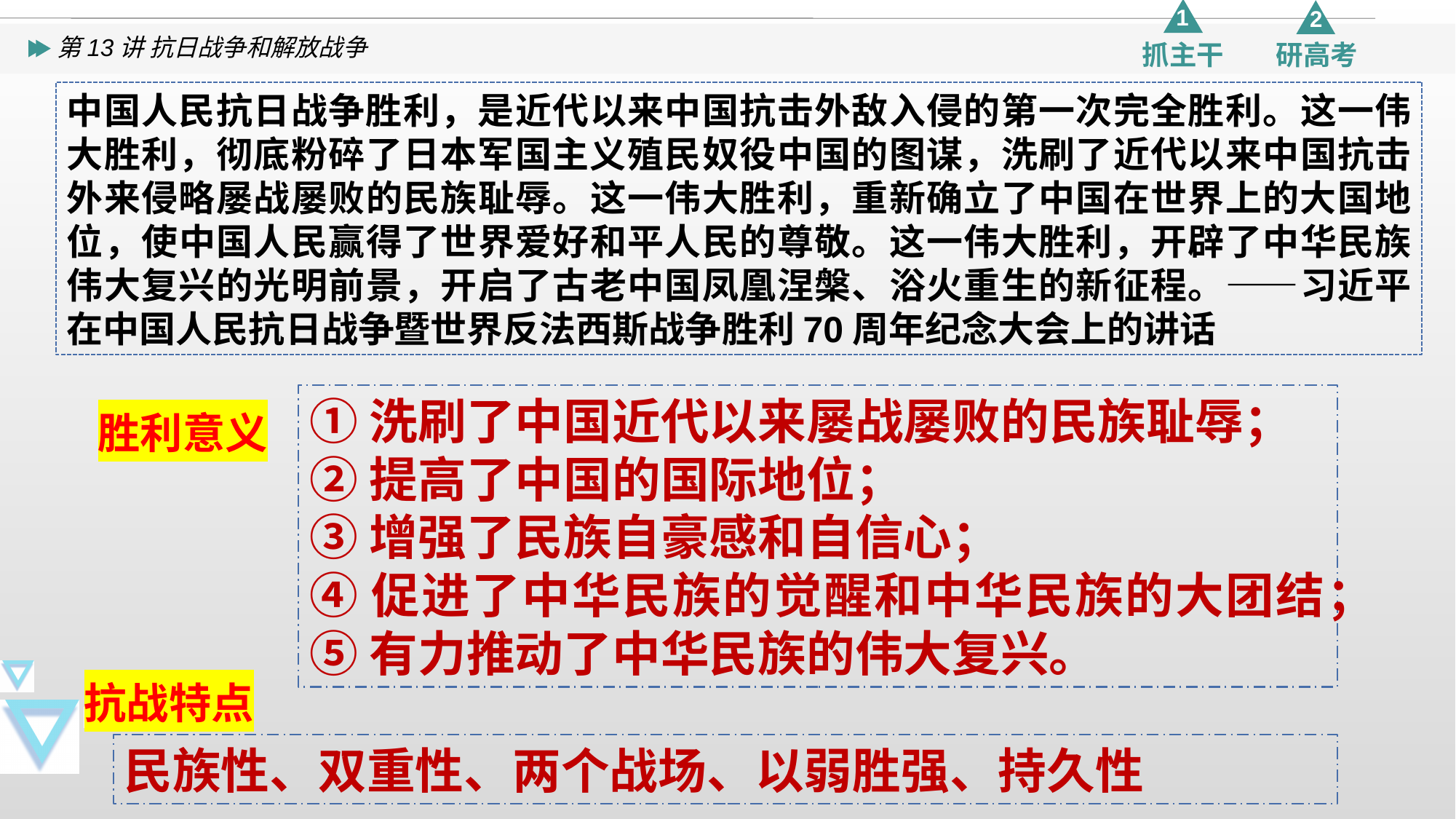

中国人民抗日战争胜利，是近代以来中国抗击外敌入侵的第一次完全胜利。这一伟大胜利，彻底粉碎了日本军国主义殖民奴役中国的图谋，洗刷了近代以来中国抗击外来侵略屡战屡败的民族耻辱。这一伟大胜利，重新确立了中国在世界上的大国地位，使中国人民赢得了世界爱好和平人民的尊敬。这一伟大胜利，开辟了中华民族伟大复兴的光明前景，开启了古老中国凤凰涅槃、浴火重生的新征程。——习近平在中国人民抗日战争暨世界反法西斯战争胜利70周年纪念大会上的讲话
①洗刷了中国近代以来屡战屡败的民族耻辱；
②提高了中国的国际地位；
③增强了民族自豪感和自信心；
④促进了中华民族的觉醒和中华民族的大团结；
⑤有力推动了中华民族的伟大复兴。
胜利意义
抗战特点
民族性、双重性、两个战场、以弱胜强、持久性